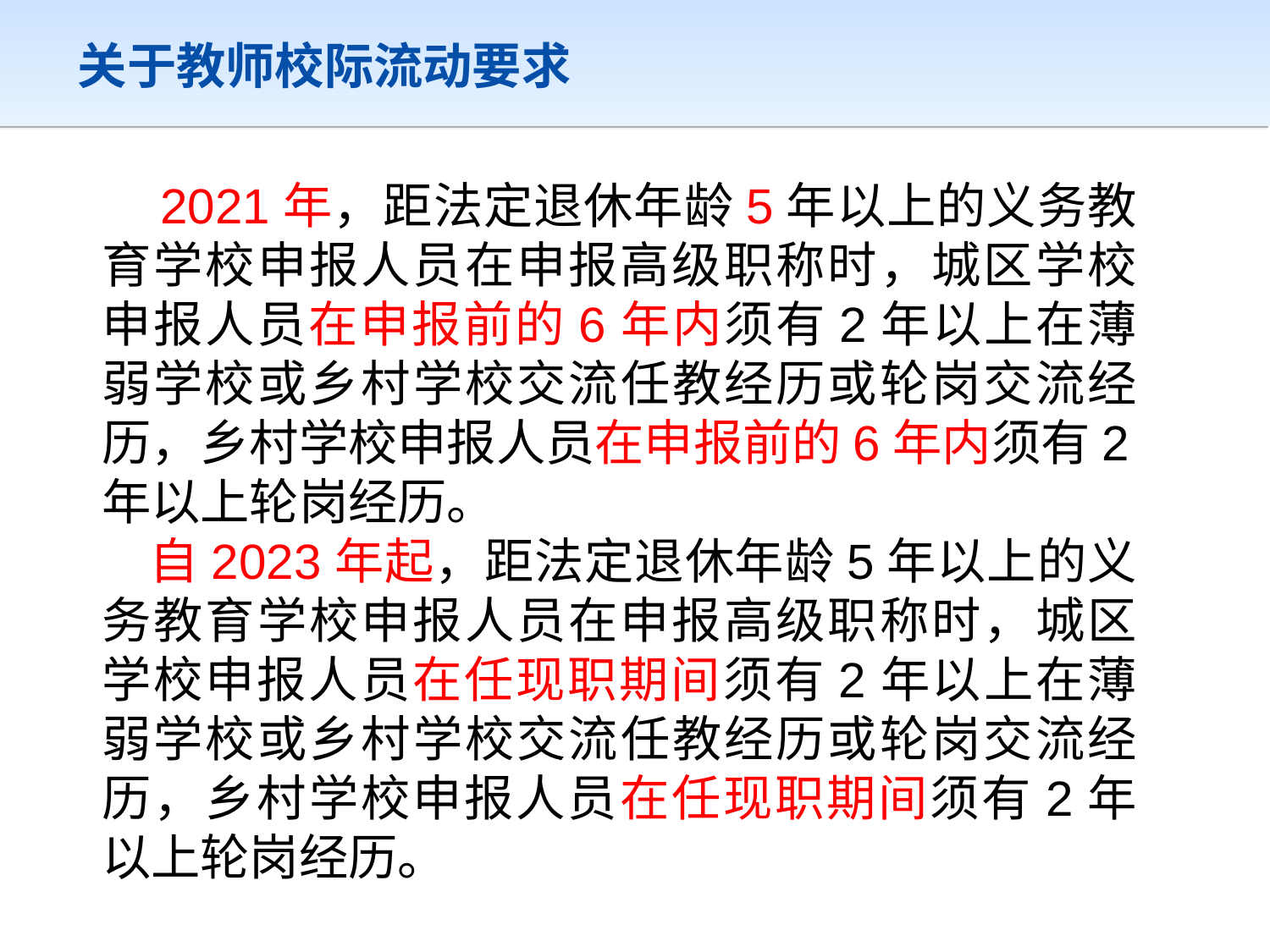

# 关于教师校际流动要求
    2021年，距法定退休年龄5年以上的义务教育学校申报人员在申报高级职称时，城区学校申报人员在申报前的6年内须有2年以上在薄弱学校或乡村学校交流任教经历或轮岗交流经历，乡村学校申报人员在申报前的6年内须有2年以上轮岗经历。
   自2023年起，距法定退休年龄5年以上的义务教育学校申报人员在申报高级职称时，城区学校申报人员在任现职期间须有2年以上在薄弱学校或乡村学校交流任教经历或轮岗交流经历，乡村学校申报人员在任现职期间须有2年以上轮岗经历。